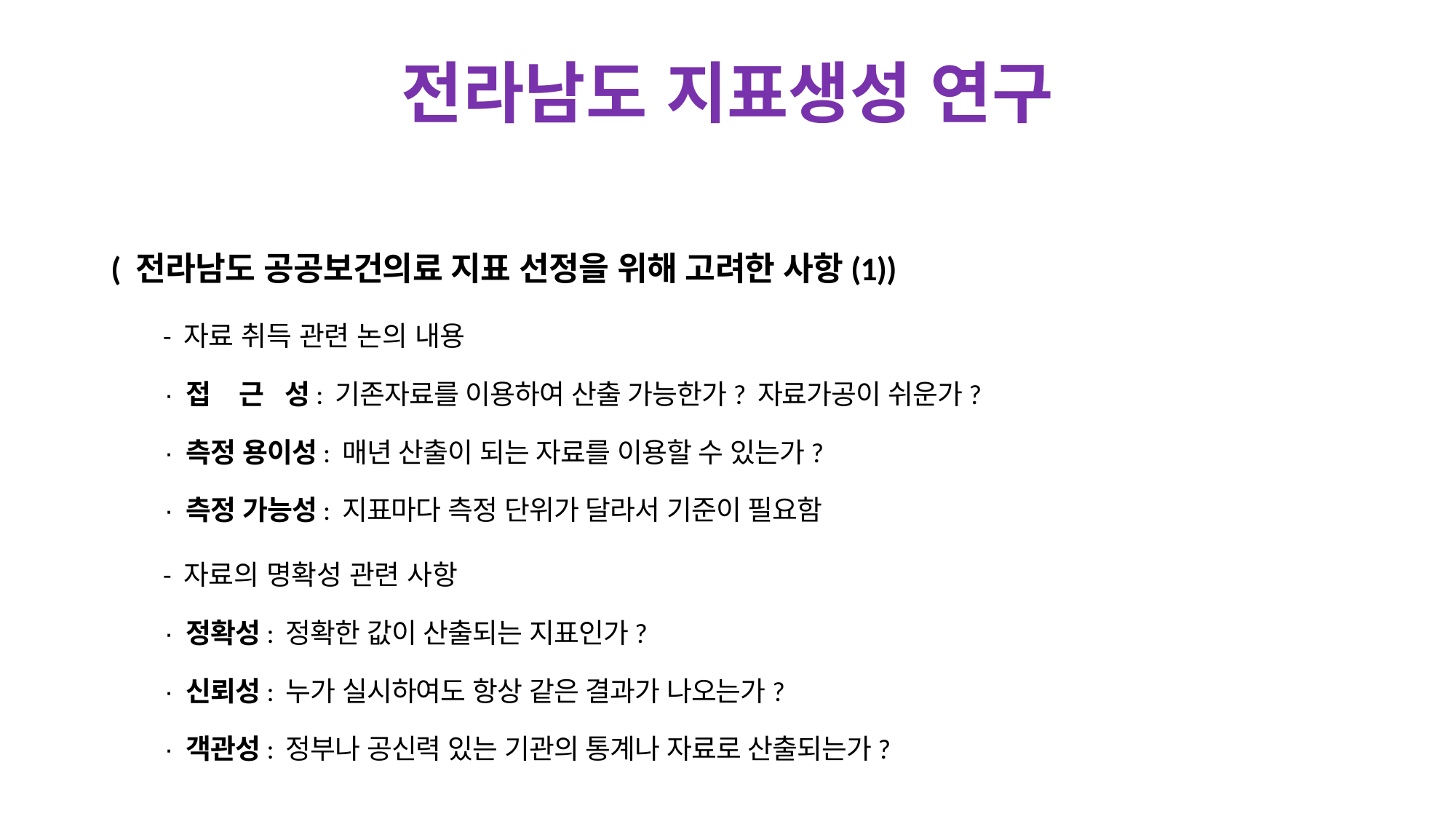

# 전라남도 지표생성 연구
( 전라남도 공공보건의료 지표 선정을 위해 고려한 사항(1))
- 자료 취득 관련 논의 내용
 ∙ 접    근   성: 기존자료를 이용하여 산출 가능한가? 자료가공이 쉬운가?
 ∙ 측정 용이성: 매년 산출이 되는 자료를 이용할 수 있는가?
 ∙ 측정 가능성: 지표마다 측정 단위가 달라서 기준이 필요함
- 자료의 명확성 관련 사항
 ∙ 정확성: 정확한 값이 산출되는 지표인가?
 ∙ 신뢰성: 누가 실시하여도 항상 같은 결과가 나오는가?
 ∙ 객관성: 정부나 공신력 있는 기관의 통계나 자료로 산출되는가?